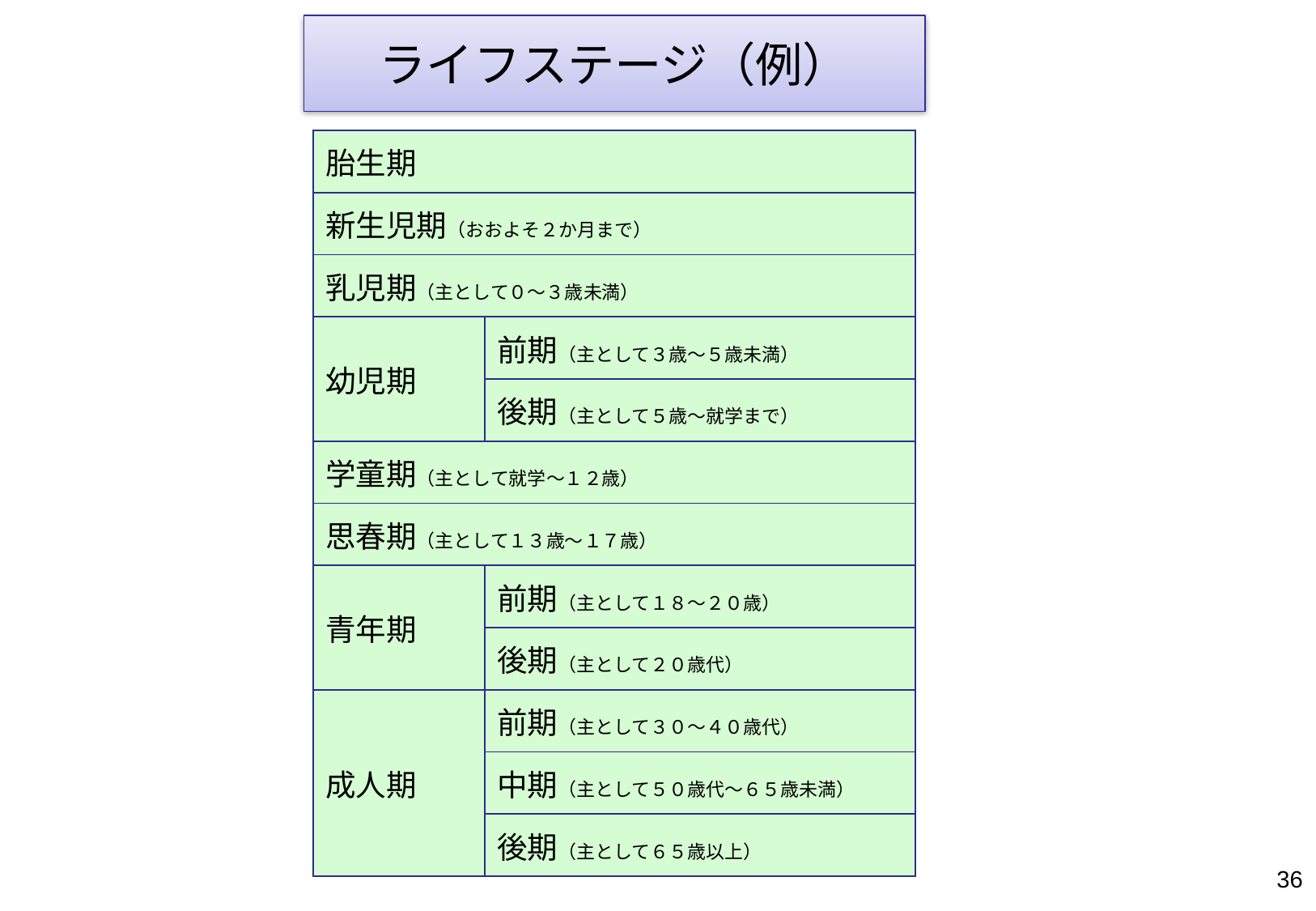

# ライフステージ（例）
| 胎生期 |  |
| --- | --- |
| 新生児期（おおよそ２か月まで） |  |
| 乳児期（主として０～３歳未満） |  |
| 幼児期 | 前期（主として３歳～５歳未満） |
|  | 後期（主として５歳～就学まで） |
| 学童期（主として就学～１２歳） |  |
| 思春期（主として１３歳～１７歳） |  |
| 青年期 | 前期（主として１８～２０歳） |
|  | 後期（主として２０歳代） |
| 成人期 | 前期（主として３０～４０歳代） |
|  | 中期（主として５０歳代～６５歳未満） |
|  | 後期（主として６５歳以上） |
36